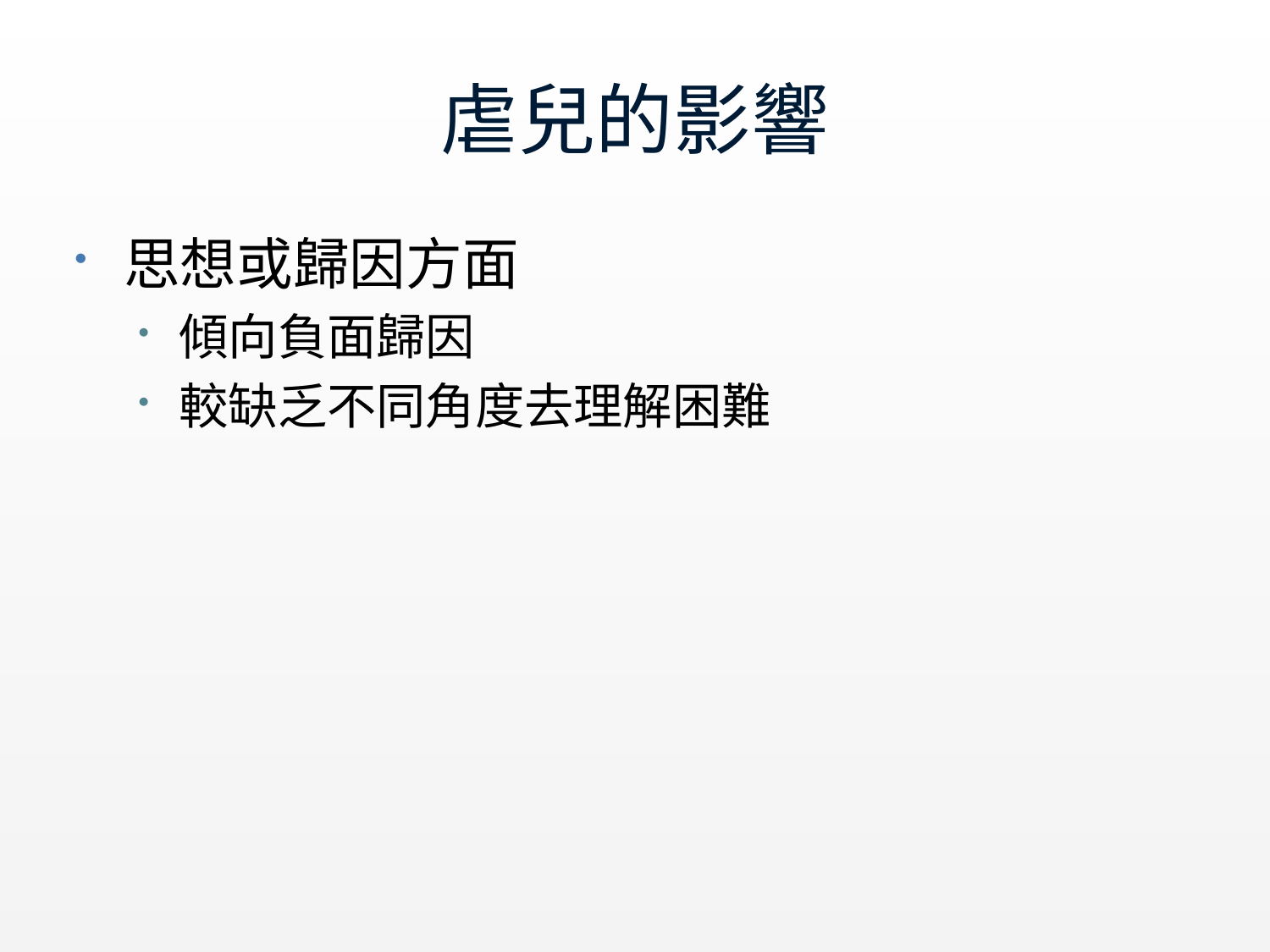

# 虐兒的影響
思想或歸因方面
傾向負面歸因
較缺乏不同角度去理解困難
kindylam/cp/swd
16